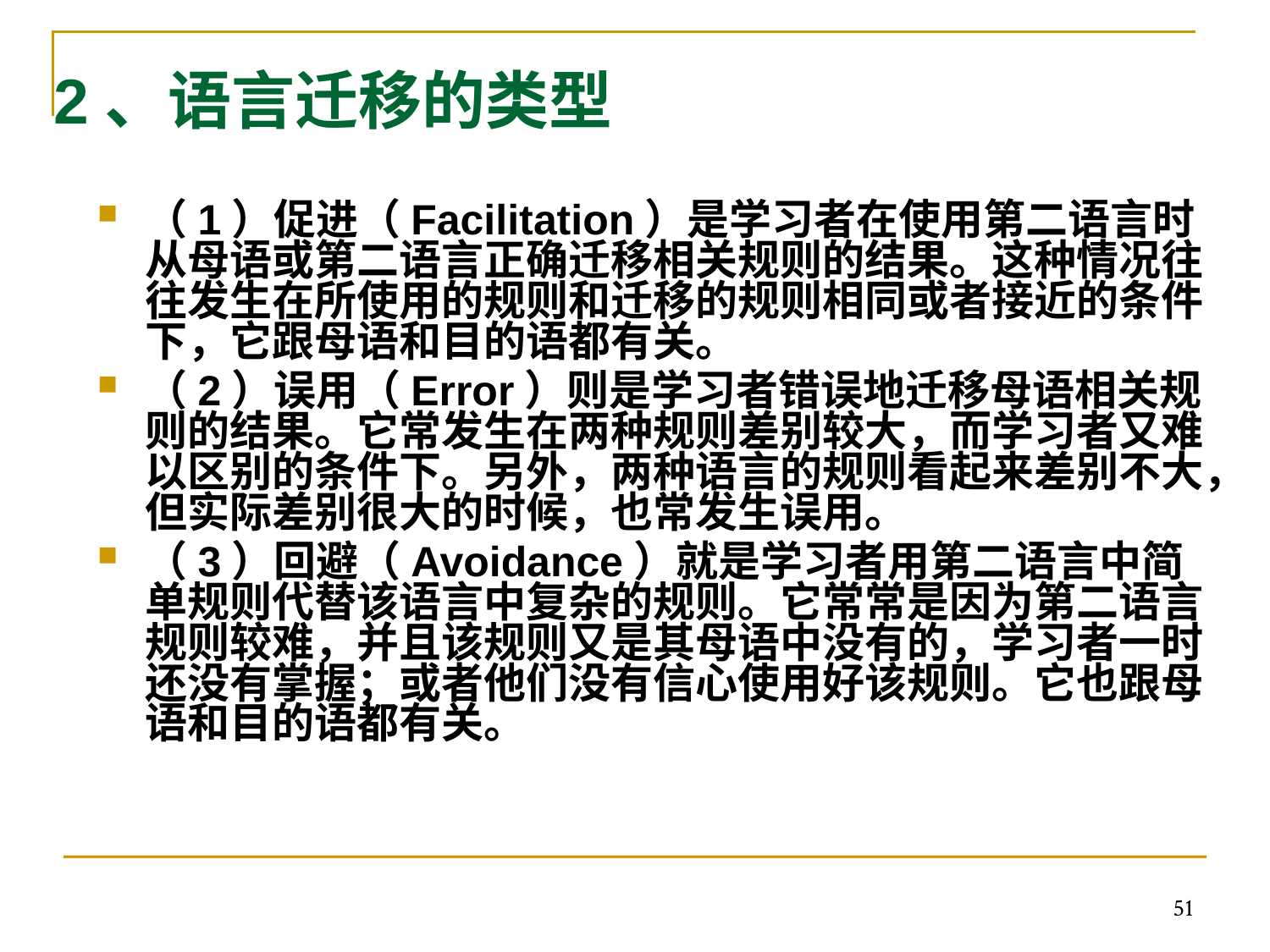

# 2、语言迁移的类型
（1）促进（Facilitation）是学习者在使用第二语言时从母语或第二语言正确迁移相关规则的结果。这种情况往往发生在所使用的规则和迁移的规则相同或者接近的条件下，它跟母语和目的语都有关。
（2）误用（Error）则是学习者错误地迁移母语相关规则的结果。它常发生在两种规则差别较大，而学习者又难以区别的条件下。另外，两种语言的规则看起来差别不大，但实际差别很大的时候，也常发生误用。
（3）回避（Avoidance）就是学习者用第二语言中简单规则代替该语言中复杂的规则。它常常是因为第二语言规则较难，并且该规则又是其母语中没有的，学习者一时还没有掌握；或者他们没有信心使用好该规则。它也跟母语和目的语都有关。

51